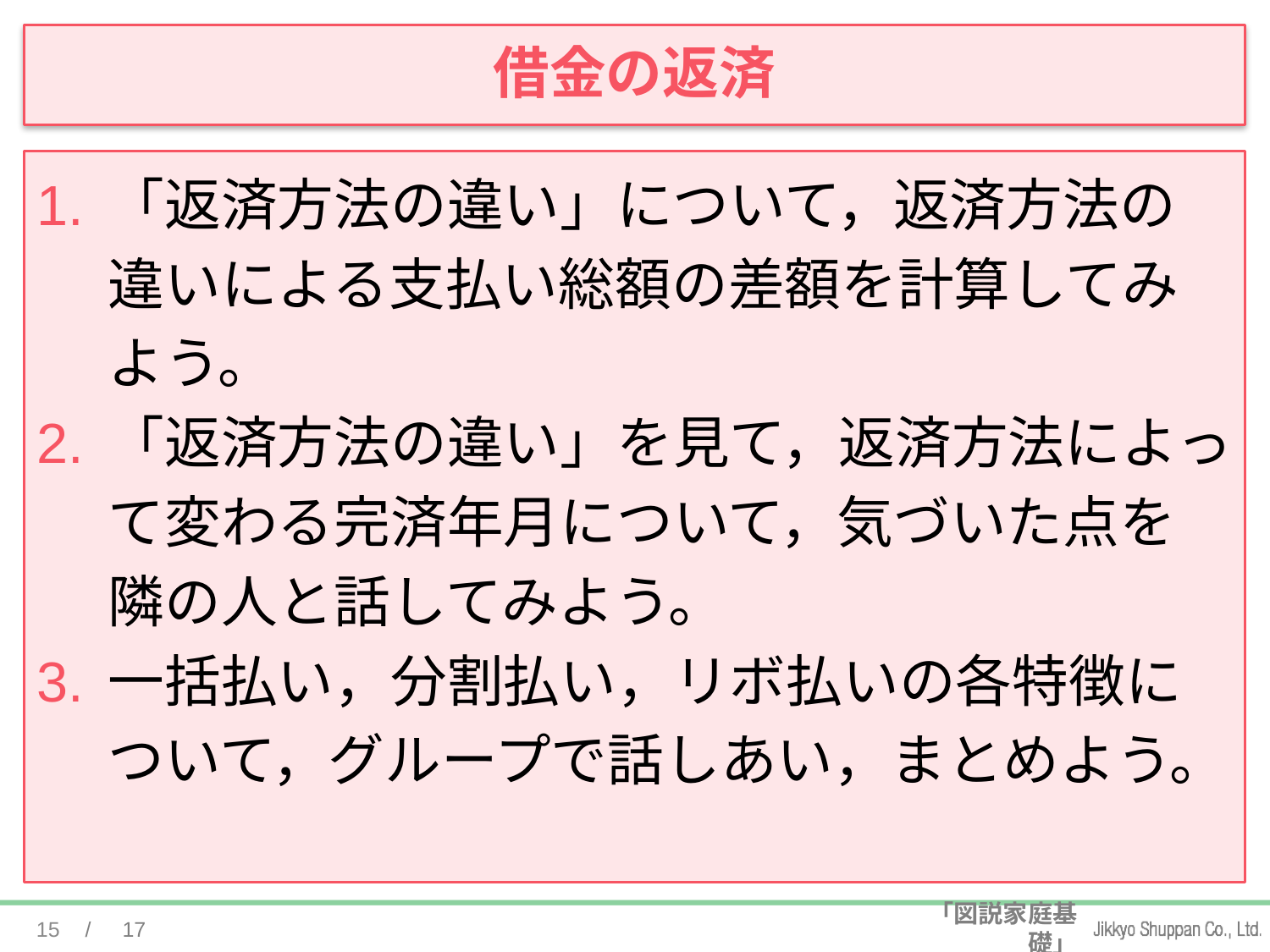

# 借金の返済
「返済方法の違い」について，返済方法の違いによる支払い総額の差額を計算してみよう。
「返済方法の違い」を見て，返済方法によって変わる完済年月について，気づいた点を隣の人と話してみよう。
一括払い，分割払い，リボ払いの各特徴について，グループで話しあい，まとめよう。
15